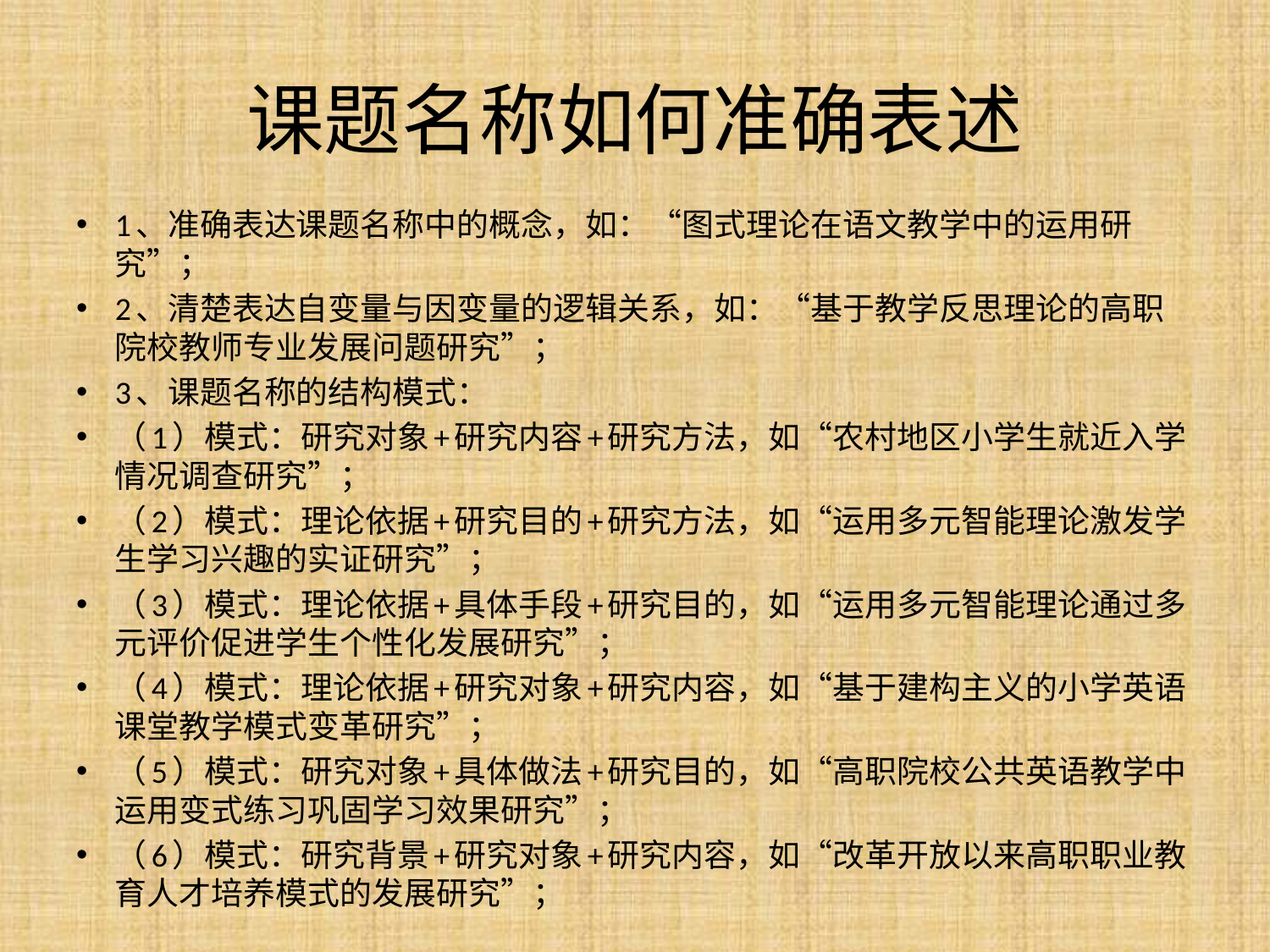

# 课题名称如何准确表述
1、准确表达课题名称中的概念，如：“图式理论在语文教学中的运用研究”；
2、清楚表达自变量与因变量的逻辑关系，如：“基于教学反思理论的高职院校教师专业发展问题研究”；
3、课题名称的结构模式：
（1）模式：研究对象+研究内容+研究方法，如“农村地区小学生就近入学情况调查研究”；
（2）模式：理论依据+研究目的+研究方法，如“运用多元智能理论激发学生学习兴趣的实证研究”；
（3）模式：理论依据+具体手段+研究目的，如“运用多元智能理论通过多元评价促进学生个性化发展研究”；
（4）模式：理论依据+研究对象+研究内容，如“基于建构主义的小学英语课堂教学模式变革研究”；
（5）模式：研究对象+具体做法+研究目的，如“高职院校公共英语教学中运用变式练习巩固学习效果研究”；
（6）模式：研究背景+研究对象+研究内容，如“改革开放以来高职职业教育人才培养模式的发展研究”；